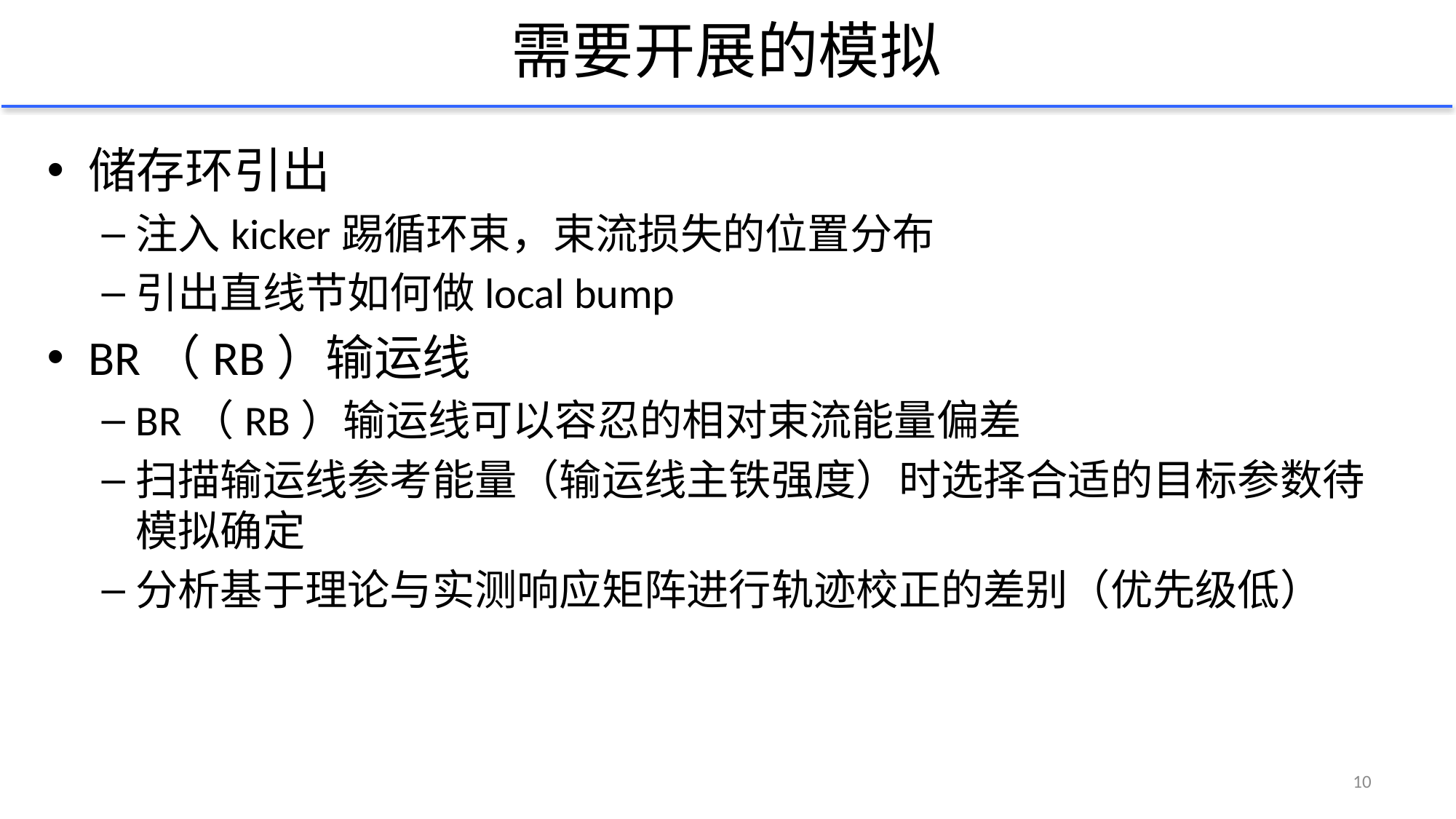

# 需要开展的模拟
储存环引出
注入kicker踢循环束，束流损失的位置分布
引出直线节如何做local bump
BR（RB）输运线
BR（RB）输运线可以容忍的相对束流能量偏差
扫描输运线参考能量（输运线主铁强度）时选择合适的目标参数待模拟确定
分析基于理论与实测响应矩阵进行轨迹校正的差别（优先级低）
10